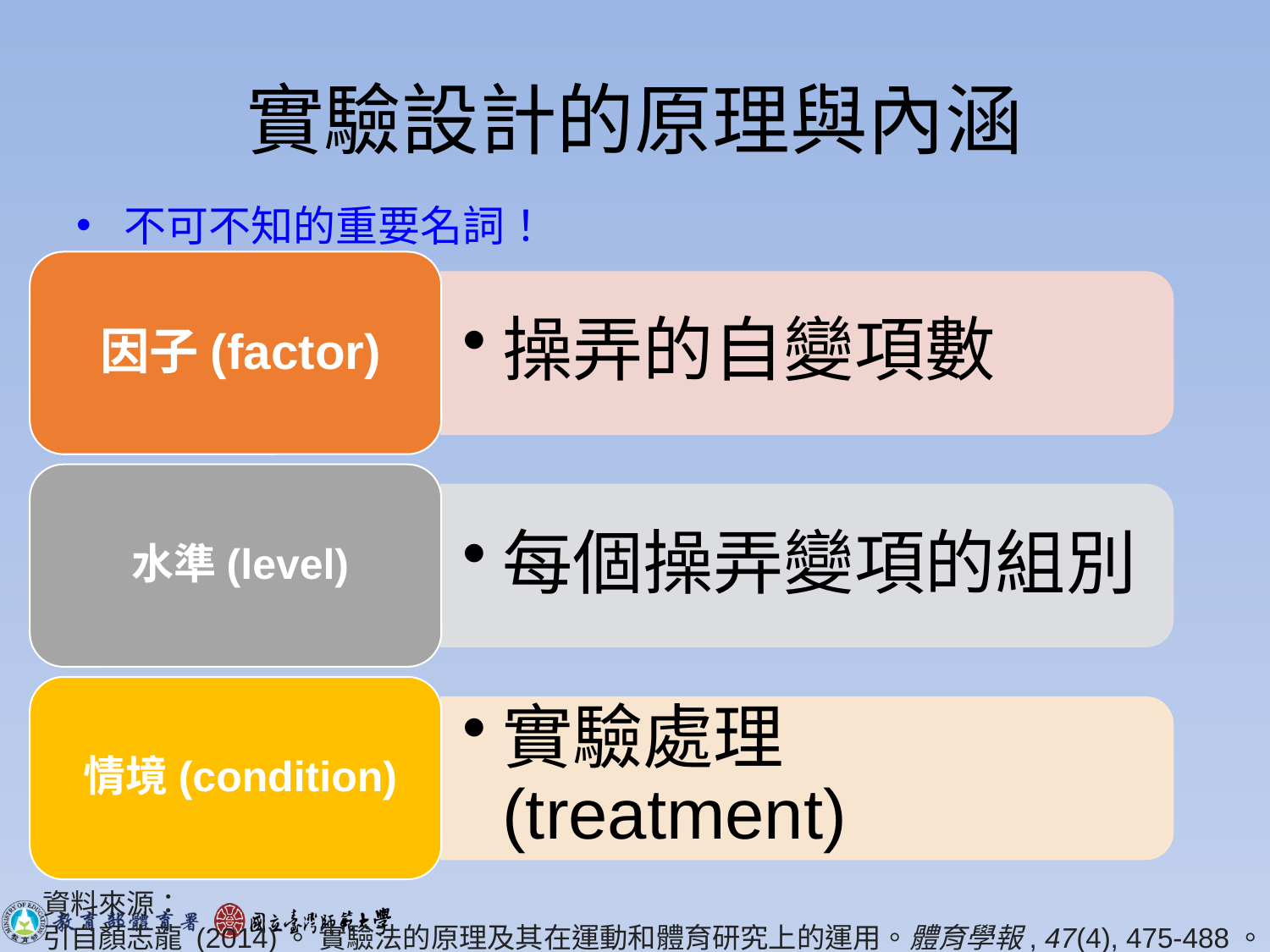

# 實驗設計的原理與內涵
不可不知的重要名詞！
操弄的自變項數
因子(factor)
每個操弄變項的組別
水準(level)
實驗處理(treatment)
情境(condition)
資料來源：
引自顏志龍 (2014)。 實驗法的原理及其在運動和體育研究上的運用。體育學報, 47(4), 475-488。